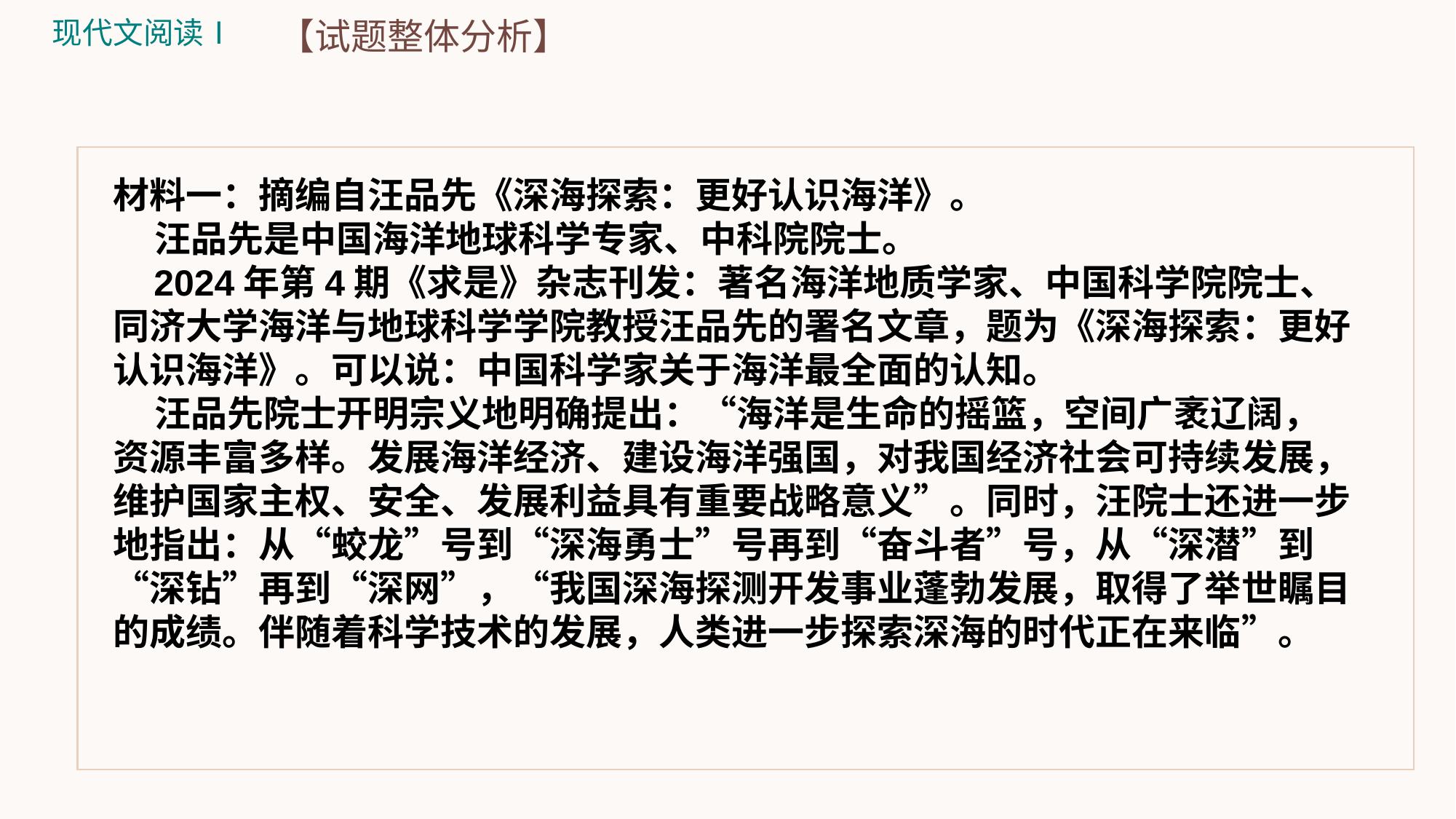

现代文阅读Ⅰ
【试题整体分析】

材料一：摘编自汪品先《深海探索：更好认识海洋》。
    汪品先是中国海洋地球科学专家、中科院院士。
    2024年第4期《求是》杂志刊发：著名海洋地质学家、中国科学院院士、同济大学海洋与地球科学学院教授汪品先的署名文章，题为《深海探索：更好认识海洋》。可以说：中国科学家关于海洋最全面的认知。
    汪品先院士开明宗义地明确提出：“海洋是生命的摇篮，空间广袤辽阔，资源丰富多样。发展海洋经济、建设海洋强国，对我国经济社会可持续发展，维护国家主权、安全、发展利益具有重要战略意义”。同时，汪院士还进一步地指出：从“蛟龙”号到“深海勇士”号再到“奋斗者”号，从“深潜”到“深钻”再到“深网”，“我国深海探测开发事业蓬勃发展，取得了举世瞩目的成绩。伴随着科学技术的发展，人类进一步探索深海的时代正在来临”。